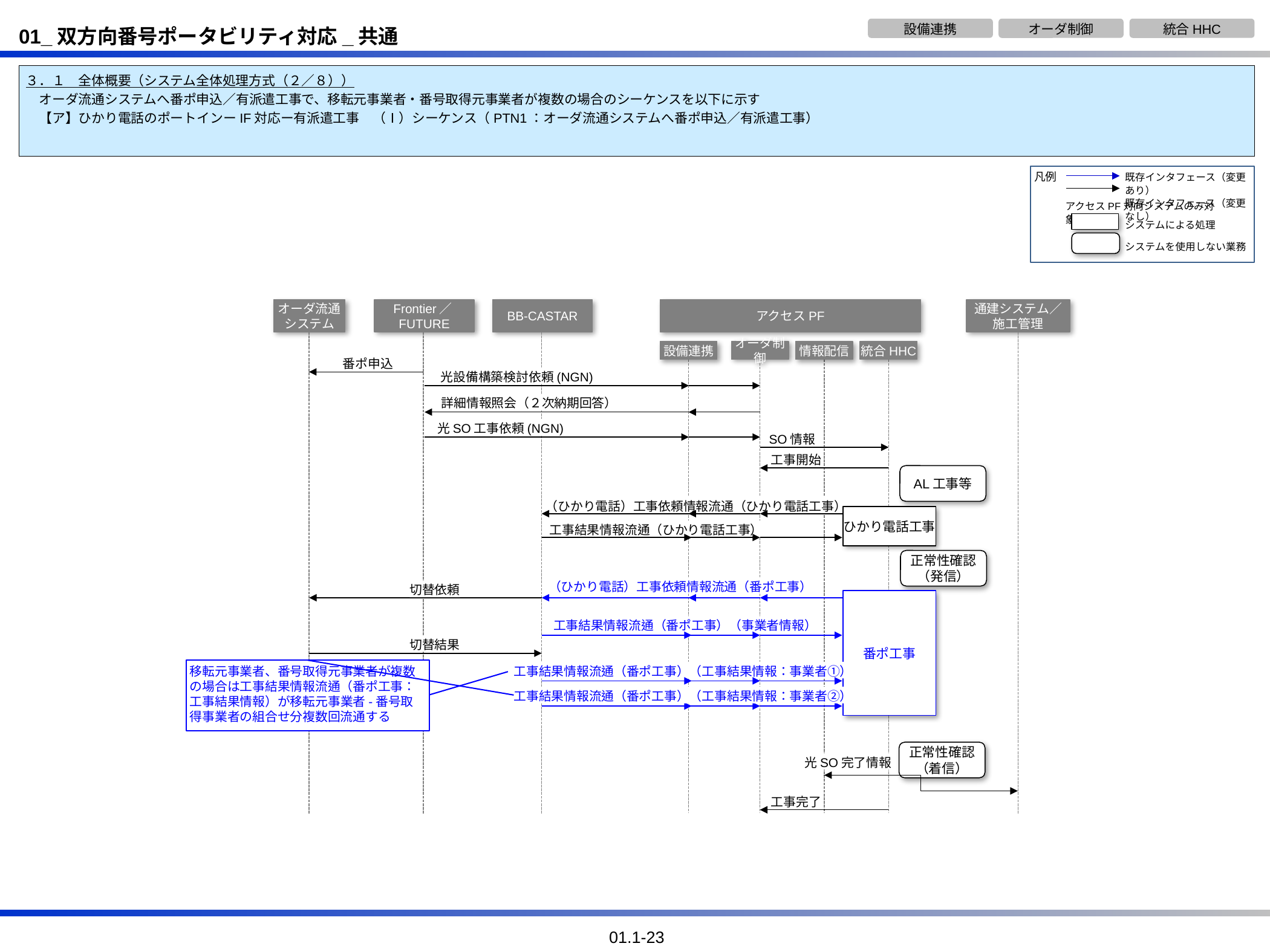

設備連携
オーダ制御
統合HHC
３．１　全体概要（システム全体処理方式（２／８））
　オーダ流通システムへ番ポ申込／有派遣工事で、移転元事業者・番号取得元事業者が複数の場合のシーケンスを以下に示す
　【ア】ひかり電話のポートインーIF対応ー有派遣工事　（Ⅰ）シーケンス（PTN1：オーダ流通システムへ番ポ申込／有派遣工事）

凡例
既存インタフェース（変更あり）
既存インタフェース（変更なし）
アクセスPF対向システムのみ対象とする
システムによる処理

システムを使用しない業務
オーダ流通
システム
Frontier／FUTURE
BB-CASTAR
アクセスPF
通建システム／
施工管理
設備連携
オーダ制御
情報配信
統合HHC
番ポ申込
光設備構築検討依頼(NGN)
詳細情報照会（２次納期回答）
光SO工事依頼(NGN)
SO情報
工事開始
AL工事等
（ひかり電話）工事依頼情報流通（ひかり電話工事）
ひかり電話工事
工事結果情報流通（ひかり電話工事）
正常性確認
（発信）
（ひかり電話）工事依頼情報流通（番ポ工事）
切替依頼
番ポ工事
工事結果情報流通（番ポ工事）（事業者情報）
切替結果
移転元事業者、番号取得元事業者が複数の場合は工事結果情報流通（番ポ工事：工事結果情報）が移転元事業者-番号取得事業者の組合せ分複数回流通する
工事結果情報流通（番ポ工事）（工事結果情報：事業者①）
工事結果情報流通（番ポ工事）（工事結果情報：事業者②）
正常性確認
（着信）
光SO完了情報
工事完了
01.1-23